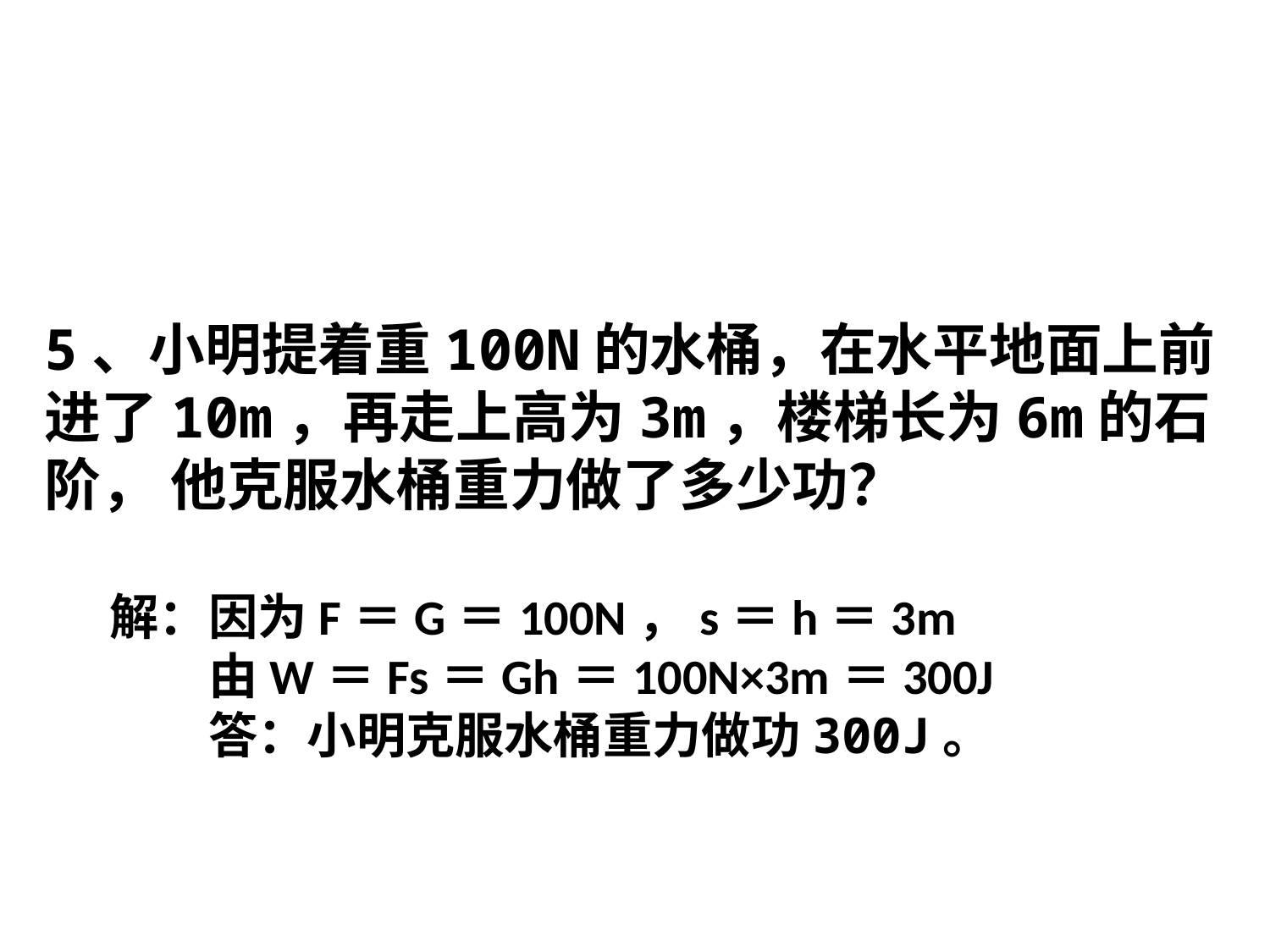

5、小明提着重100N的水桶，在水平地面上前进了10m，再走上高为3m，楼梯长为6m的石阶， 他克服水桶重力做了多少功？

解：因为F＝G＝100N，s＝h＝3m
　　由W＝Fs＝Gh＝100N×3m＝300J
　　答：小明克服水桶重力做功300J。